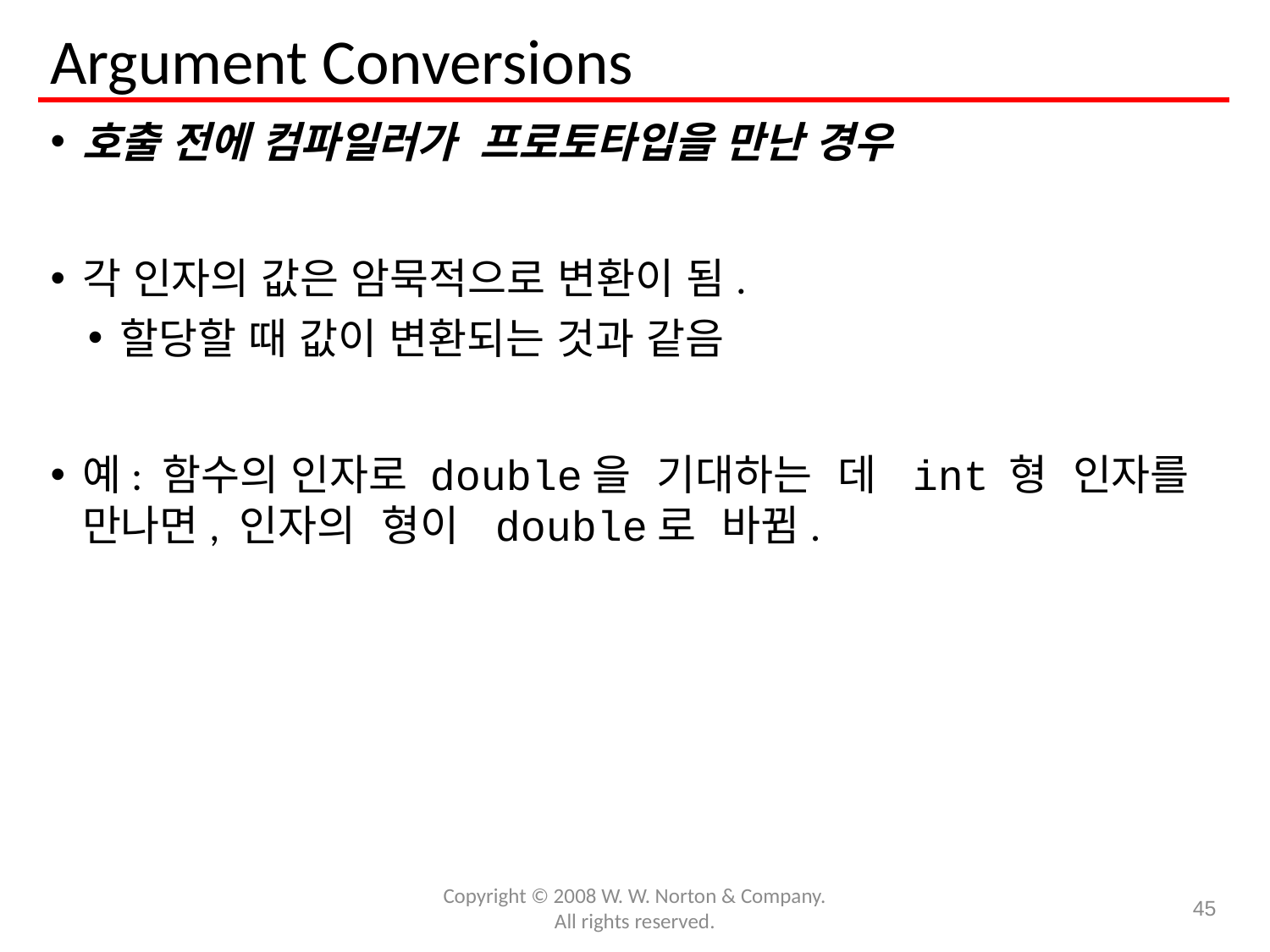

# Argument Conversions
호출 전에 컴파일러가  프로토타입을 만난 경우

각 인자의 값은 암묵적으로 변환이 됨.
할당할 때 값이 변환되는 것과 같음

예: 함수의 인자로 double을 기대하는 데 int 형 인자를 만나면, 인자의 형이 double로 바뀜.
Copyright © 2008 W. W. Norton & Company.
All rights reserved.
45